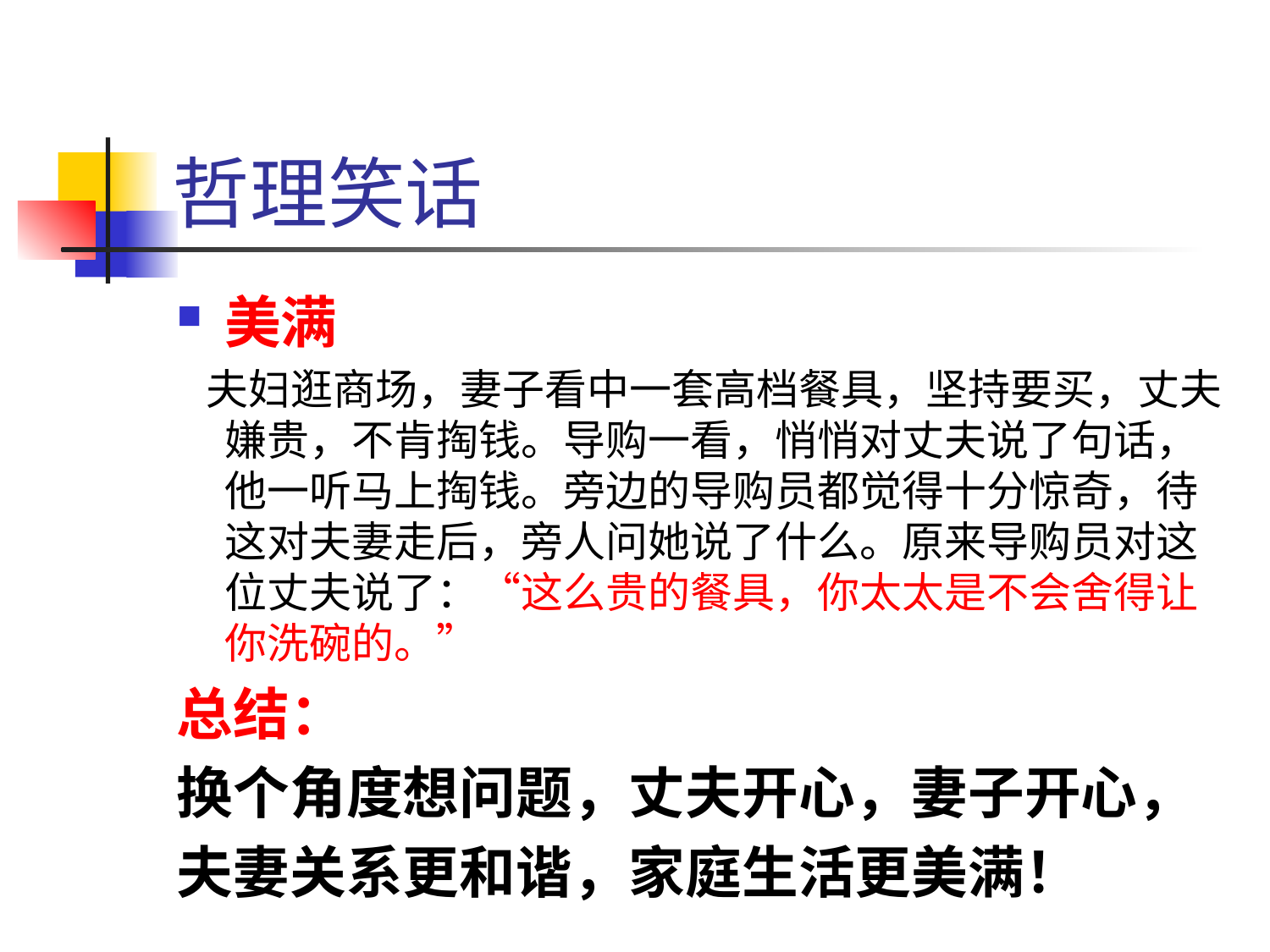

# 哲理笑话
美满
  夫妇逛商场，妻子看中一套高档餐具，坚持要买，丈夫嫌贵，不肯掏钱。导购一看，悄悄对丈夫说了句话，他一听马上掏钱。旁边的导购员都觉得十分惊奇，待这对夫妻走后，旁人问她说了什么。原来导购员对这位丈夫说了：“这么贵的餐具，你太太是不会舍得让你洗碗的。”
总结：
换个角度想问题，丈夫开心，妻子开心，
夫妻关系更和谐，家庭生活更美满！